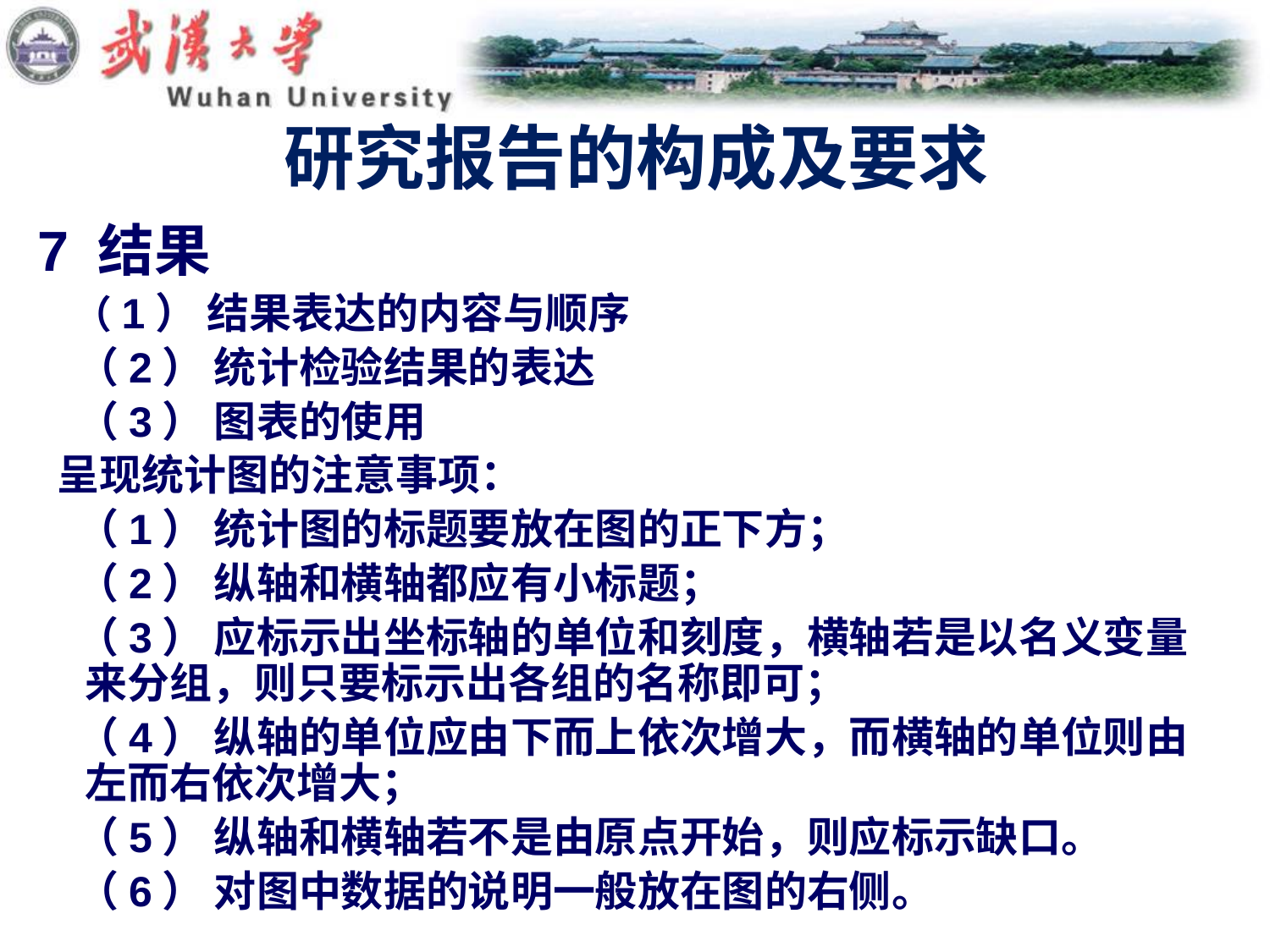

# 研究报告的构成及要求
7 结果
   （1） 结果表达的内容与顺序
   （2） 统计检验结果的表达
   （3） 图表的使用
 呈现统计图的注意事项：
   （1） 统计图的标题要放在图的正下方；
   （2） 纵轴和横轴都应有小标题；
   （3） 应标示出坐标轴的单位和刻度，横轴若是以名义变量来分组，则只要标示出各组的名称即可；
   （4） 纵轴的单位应由下而上依次增大，而横轴的单位则由左而右依次增大；
   （5） 纵轴和横轴若不是由原点开始，则应标示缺口。
   （6） 对图中数据的说明一般放在图的右侧。